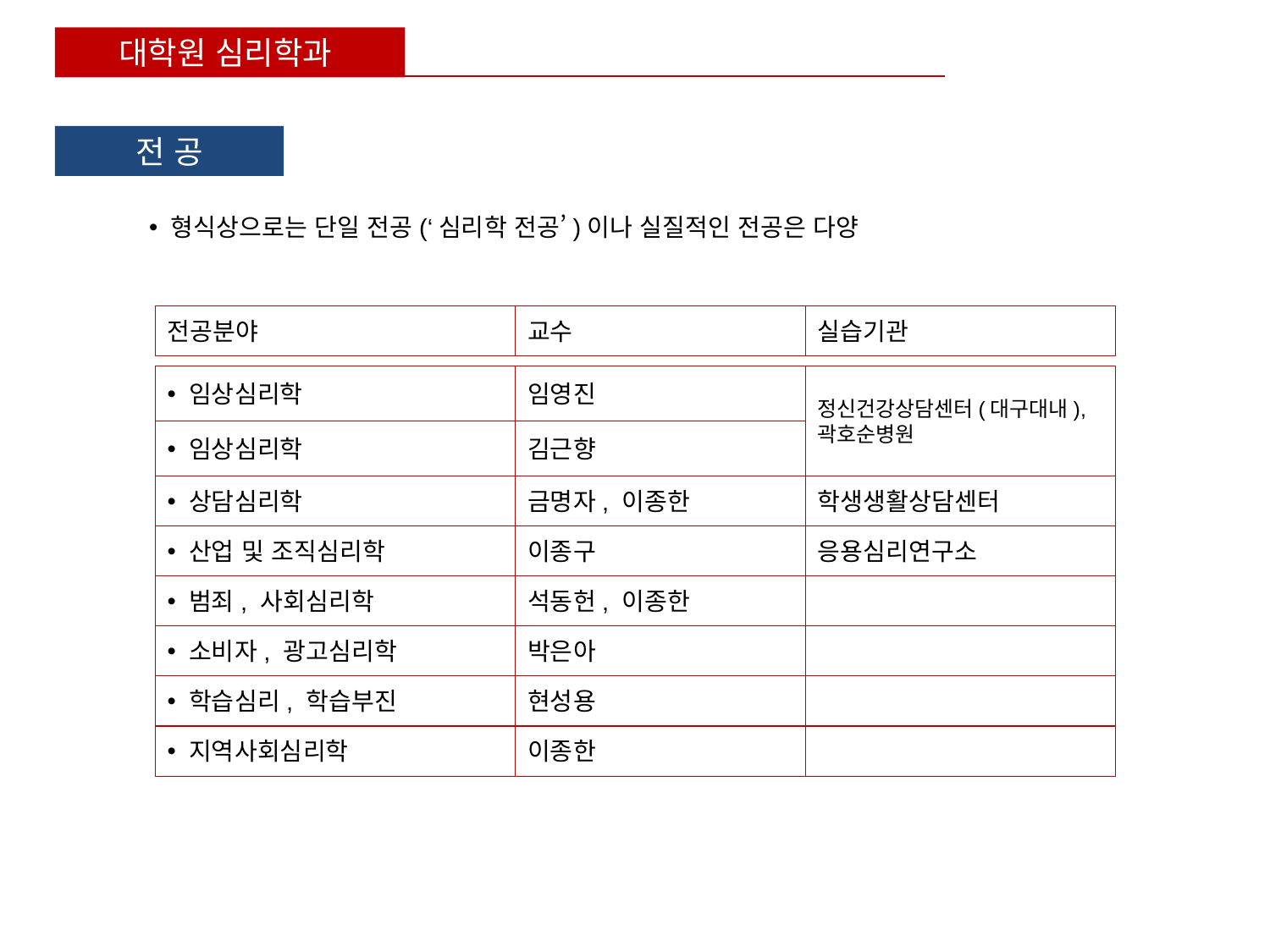

대학원 심리학과
전 공
 형식상으로는 단일 전공(‘심리학 전공’)이나 실질적인 전공은 다양
전공분야
교수
실습기관
 임상심리학
임영진
정신건강상담센터(대구대내),
곽호순병원
 임상심리학
김근향
 상담심리학
금명자, 이종한
학생생활상담센터
 산업 및 조직심리학
이종구
응용심리연구소
 범죄, 사회심리학
석동헌, 이종한

 소비자, 광고심리학
박은아

 학습심리, 학습부진
현성용

 지역사회심리학
이종한